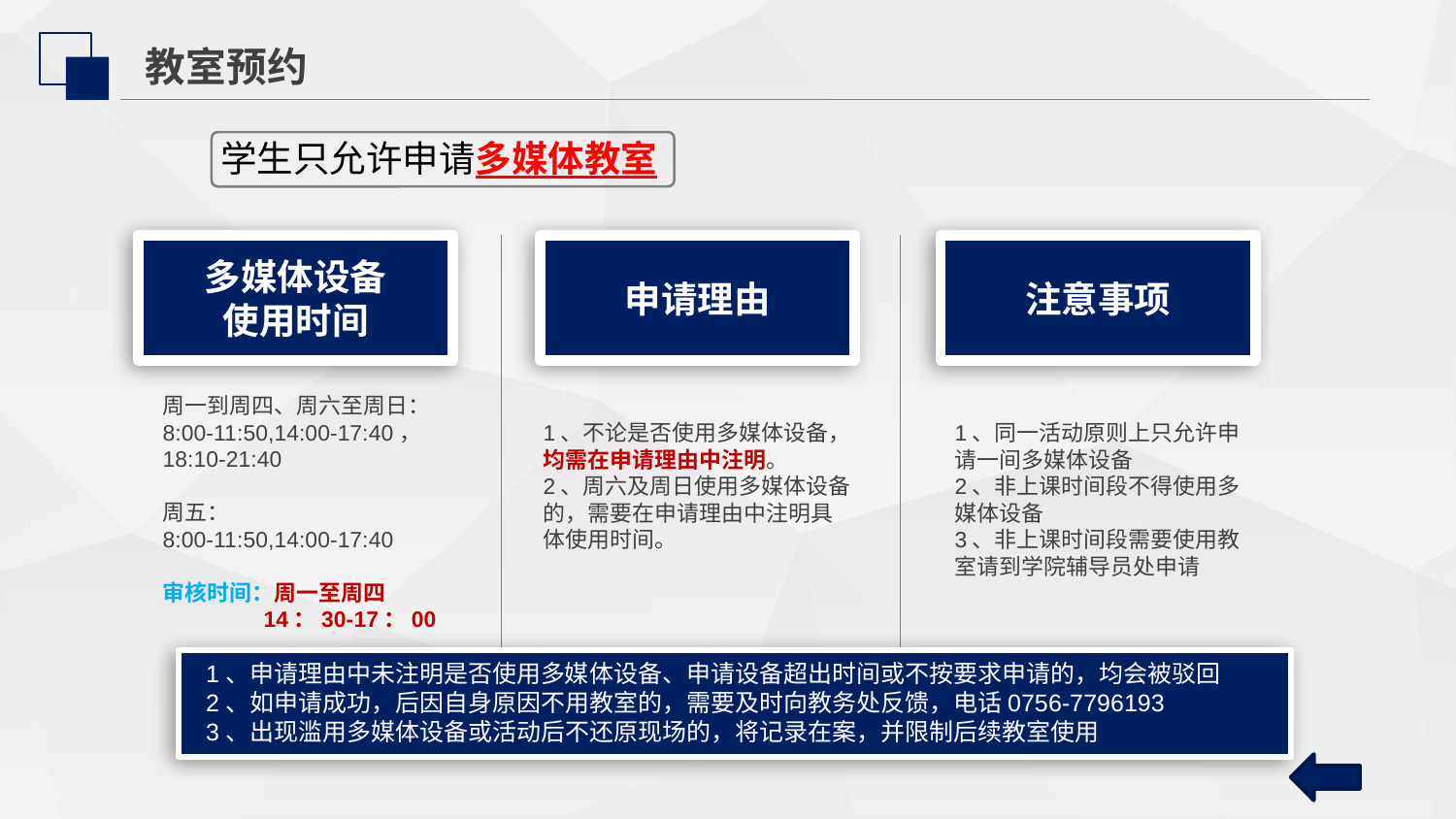

教室预约
学生只允许申请多媒体教室

多媒体设备
使用时间
申请理由
注意事项
周一到周四、周六至周日：8:00-11:50,14:00-17:40，
18:10-21:40

周五：
8:00-11:50,14:00-17:40

审核时间：周一至周四
                14：30-17：00
1、不论是否使用多媒体设备，均需在申请理由中注明。
2、周六及周日使用多媒体设备的，需要在申请理由中注明具体使用时间。

1、同一活动原则上只允许申请一间多媒体设备
2、非上课时间段不得使用多媒体设备
3、非上课时间段需要使用教室请到学院辅导员处申请

1、申请理由中未注明是否使用多媒体设备、申请设备超出时间或不按要求申请的，均会被驳回
2、如申请成功，后因自身原因不用教室的，需要及时向教务处反馈，电话0756-7796193
3、出现滥用多媒体设备或活动后不还原现场的，将记录在案，并限制后续教室使用